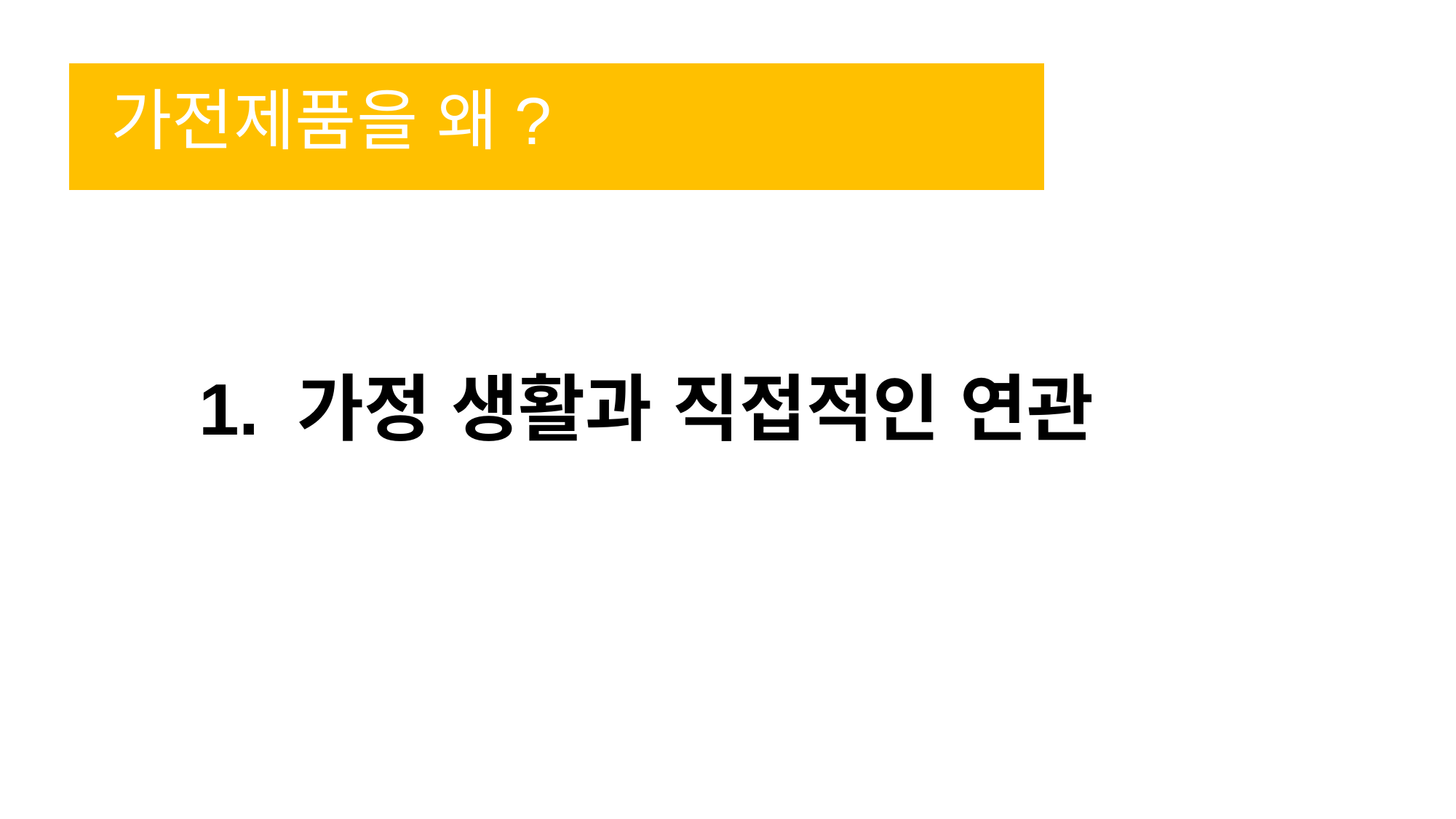

# 가전제품을 왜?

1. 가정 생활과 직접적인 연관